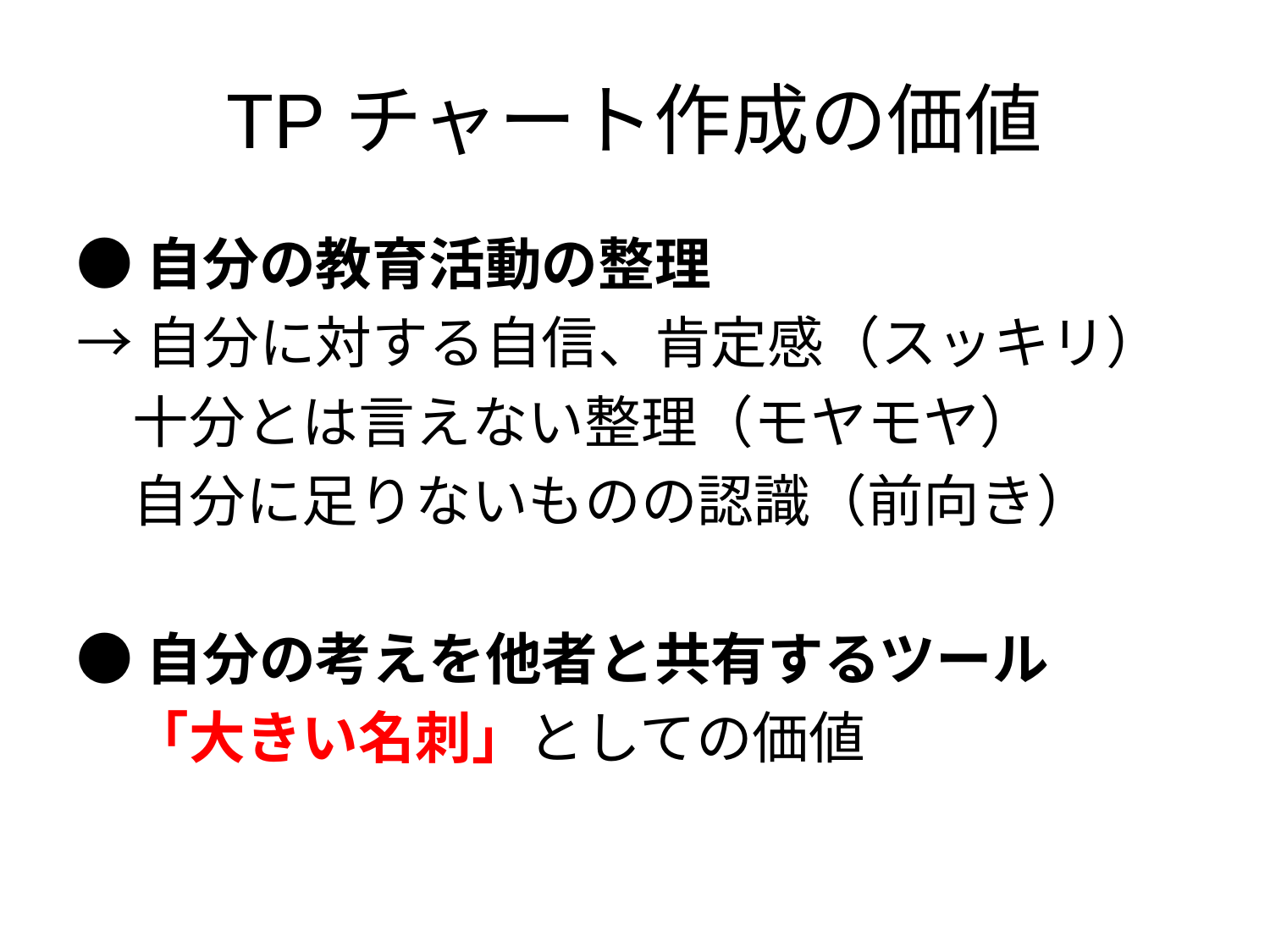

# TPチャート作成の価値
●自分の教育活動の整理
→自分に対する自信、肯定感（スッキリ）
　十分とは言えない整理（モヤモヤ）
　自分に足りないものの認識（前向き）

●自分の考えを他者と共有するツール
　「大きい名刺」としての価値